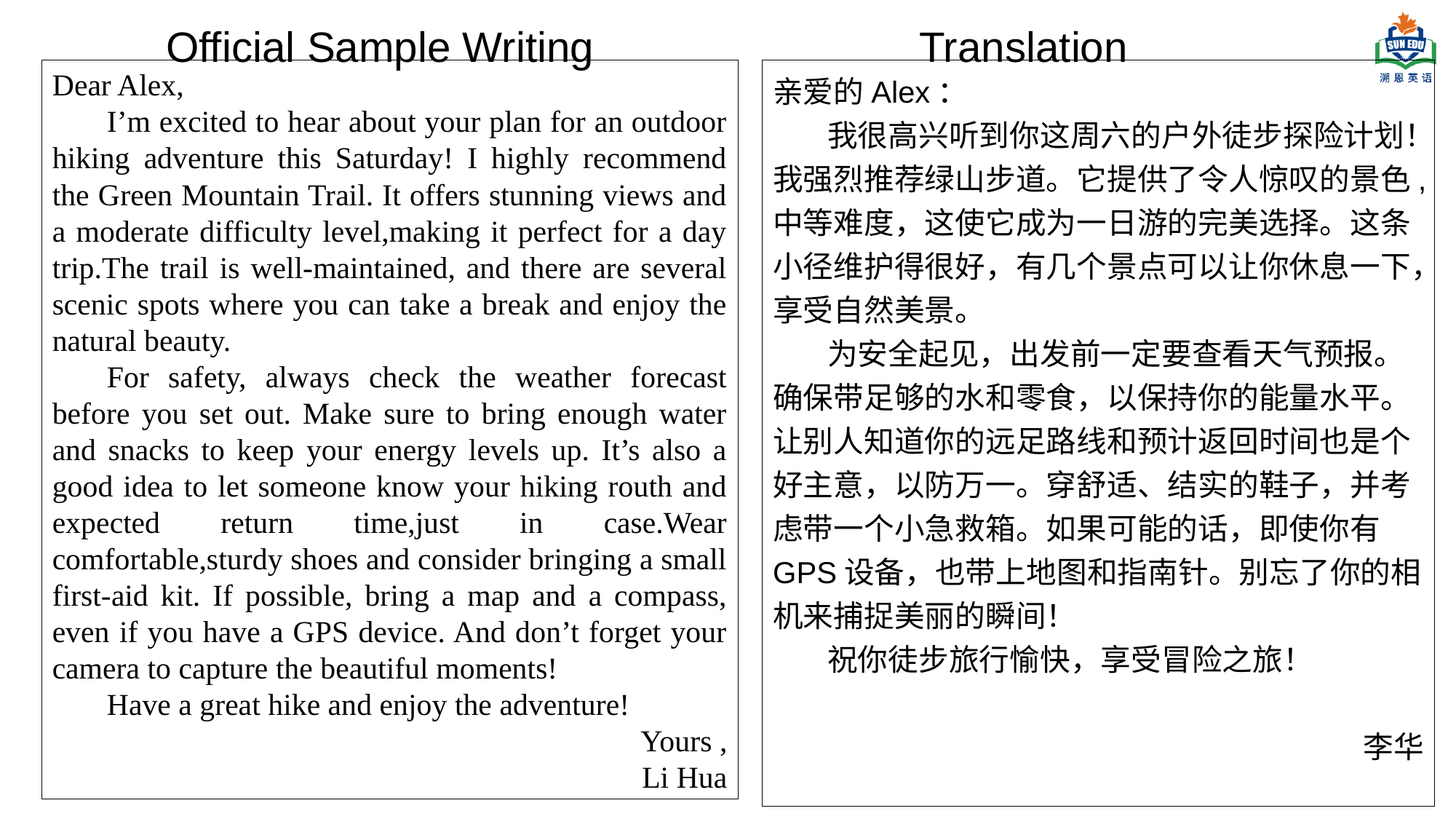

Official Sample Writing
Translation
Dear Alex,
I’m excited to hear about your plan for an outdoor hiking adventure this Saturday! I highly recommend the Green Mountain Trail. It offers stunning views and a moderate difficulty level,making it perfect for a day trip.The trail is well-maintained, and there are several scenic spots where you can take a break and enjoy the natural beauty.
For safety, always check the weather forecast before you set out. Make sure to bring enough water and snacks to keep your energy levels up. It’s also a good idea to let someone know your hiking routh and expected return time,just in case.Wear comfortable,sturdy shoes and consider bringing a small first-aid kit. If possible, bring a map and a compass, even if you have a GPS device. And don’t forget your camera to capture the beautiful moments!
Have a great hike and enjoy the adventure!
Yours ,
Li Hua
亲爱的Alex：
我很高兴听到你这周六的户外徒步探险计划！我强烈推荐绿山步道。它提供了令人惊叹的景色,中等难度，这使它成为一日游的完美选择。这条小径维护得很好，有几个景点可以让你休息一下，享受自然美景。
为安全起见，出发前一定要查看天气预报。确保带足够的水和零食，以保持你的能量水平。让别人知道你的远足路线和预计返回时间也是个好主意，以防万一。穿舒适、结实的鞋子，并考虑带一个小急救箱。如果可能的话，即使你有GPS设备，也带上地图和指南针。别忘了你的相机来捕捉美丽的瞬间！
祝你徒步旅行愉快，享受冒险之旅！

李华